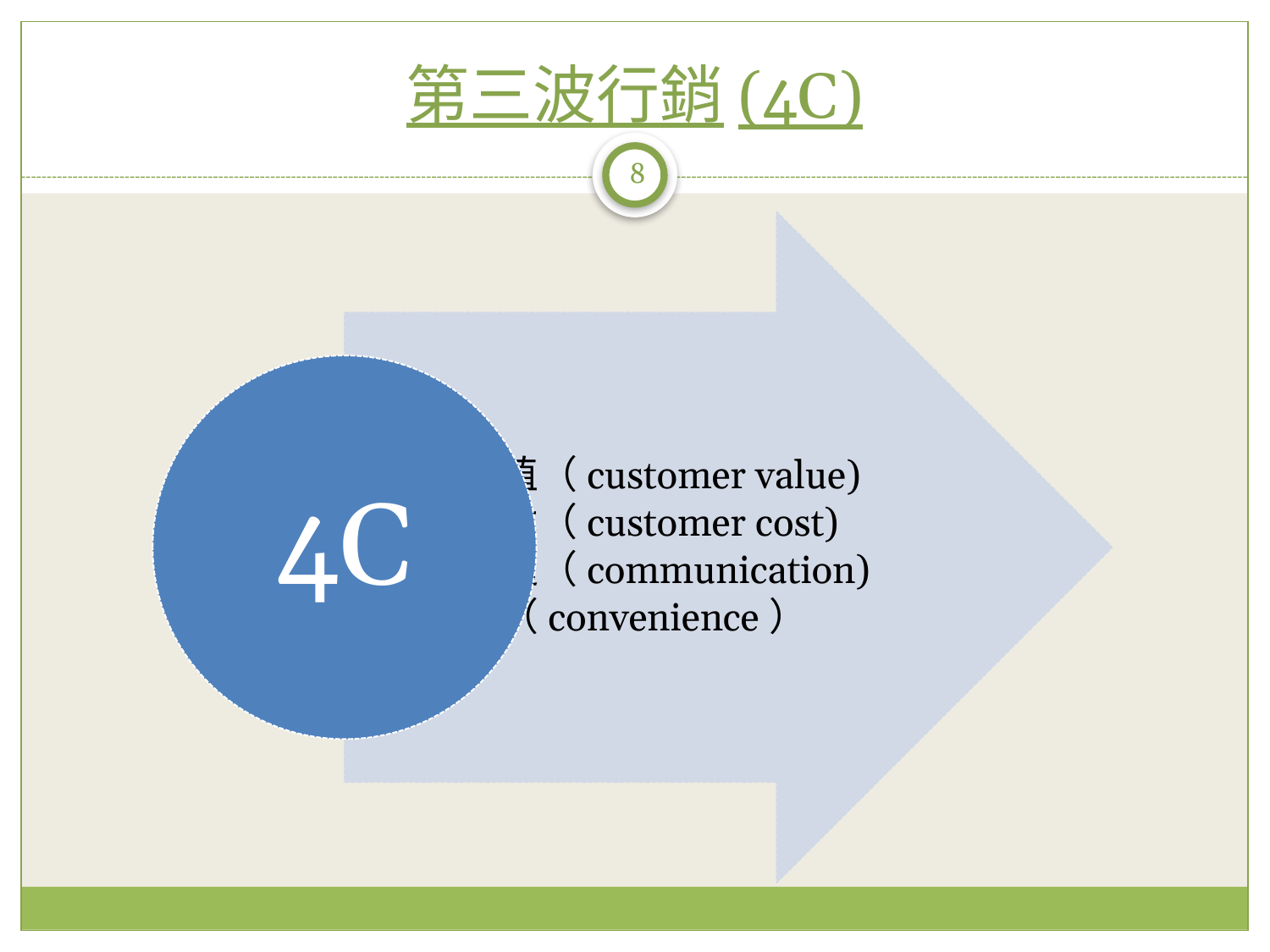

# 第三波行銷(4C)
8
顧客價值（customer value)
顧客成本（customer cost)
多向溝通（communication)
便利性（convenience）
4C